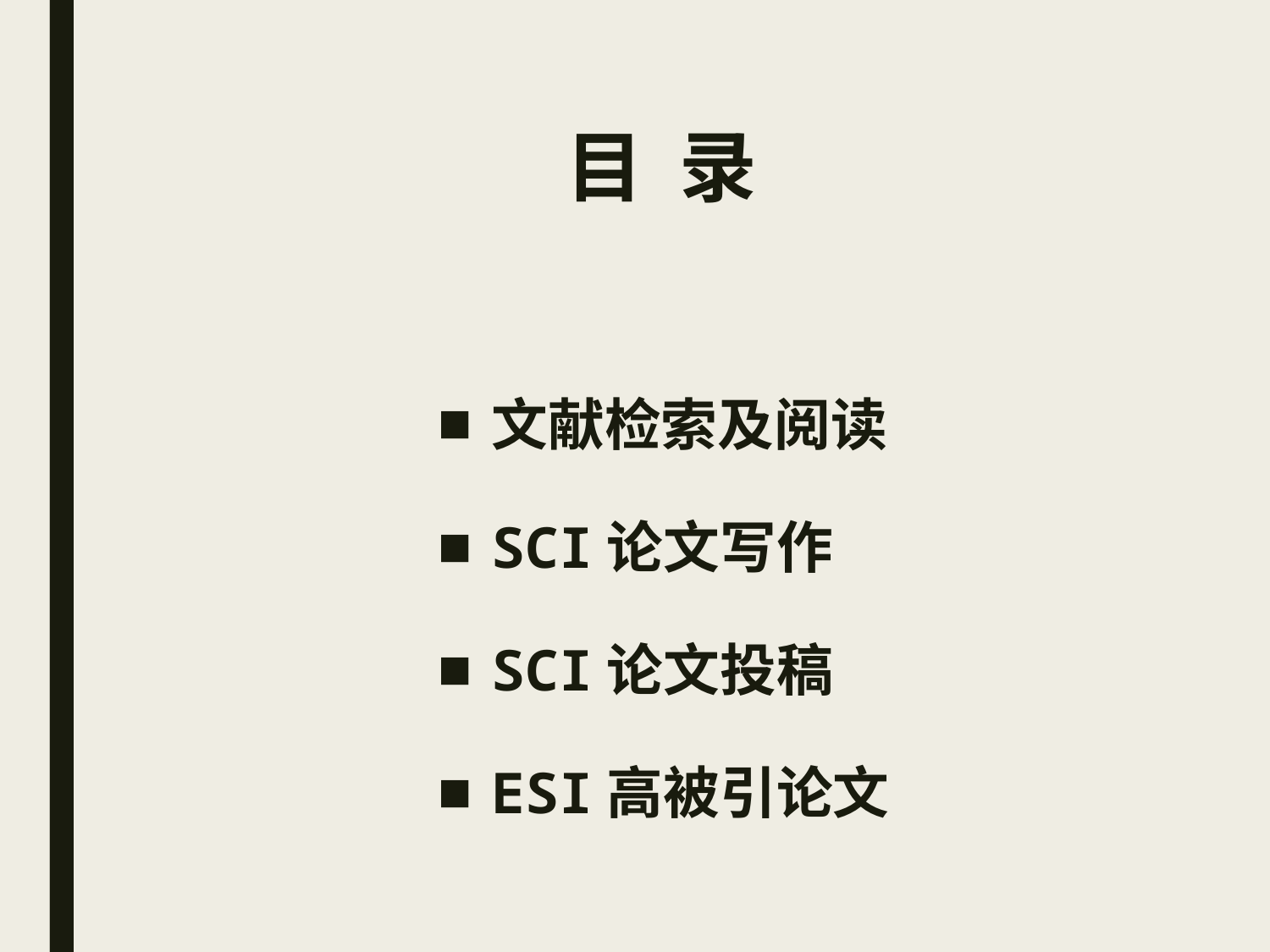

# 目  录
文献检索及阅读
SCI论文写作
SCI论文投稿
ESI高被引论文